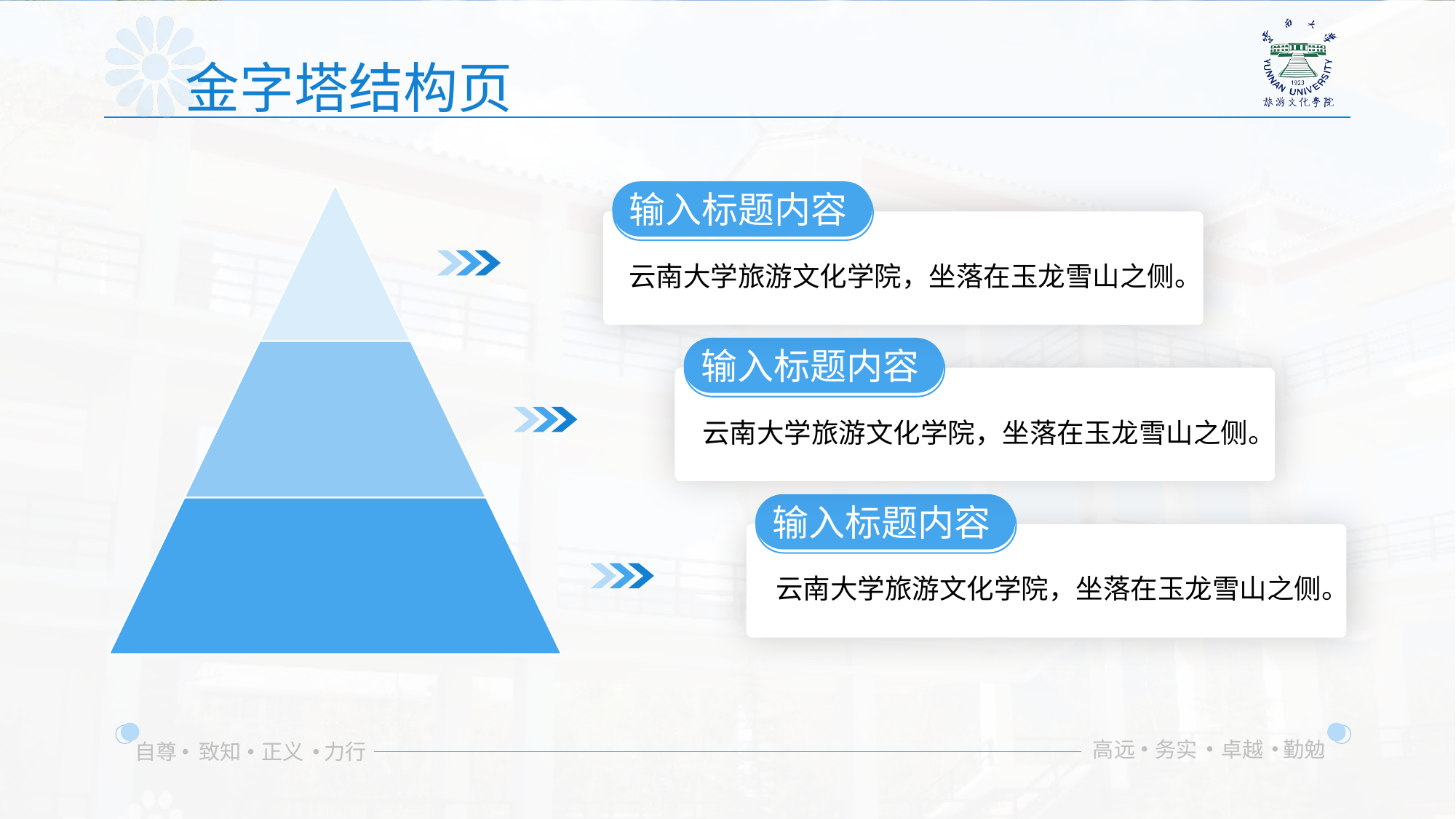

金字塔结构页
输入标题内容

云南大学旅游文化学院，坐落在玉龙雪山之侧。
输入标题内容

云南大学旅游文化学院，坐落在玉龙雪山之侧。
输入标题内容

云南大学旅游文化学院，坐落在玉龙雪山之侧。